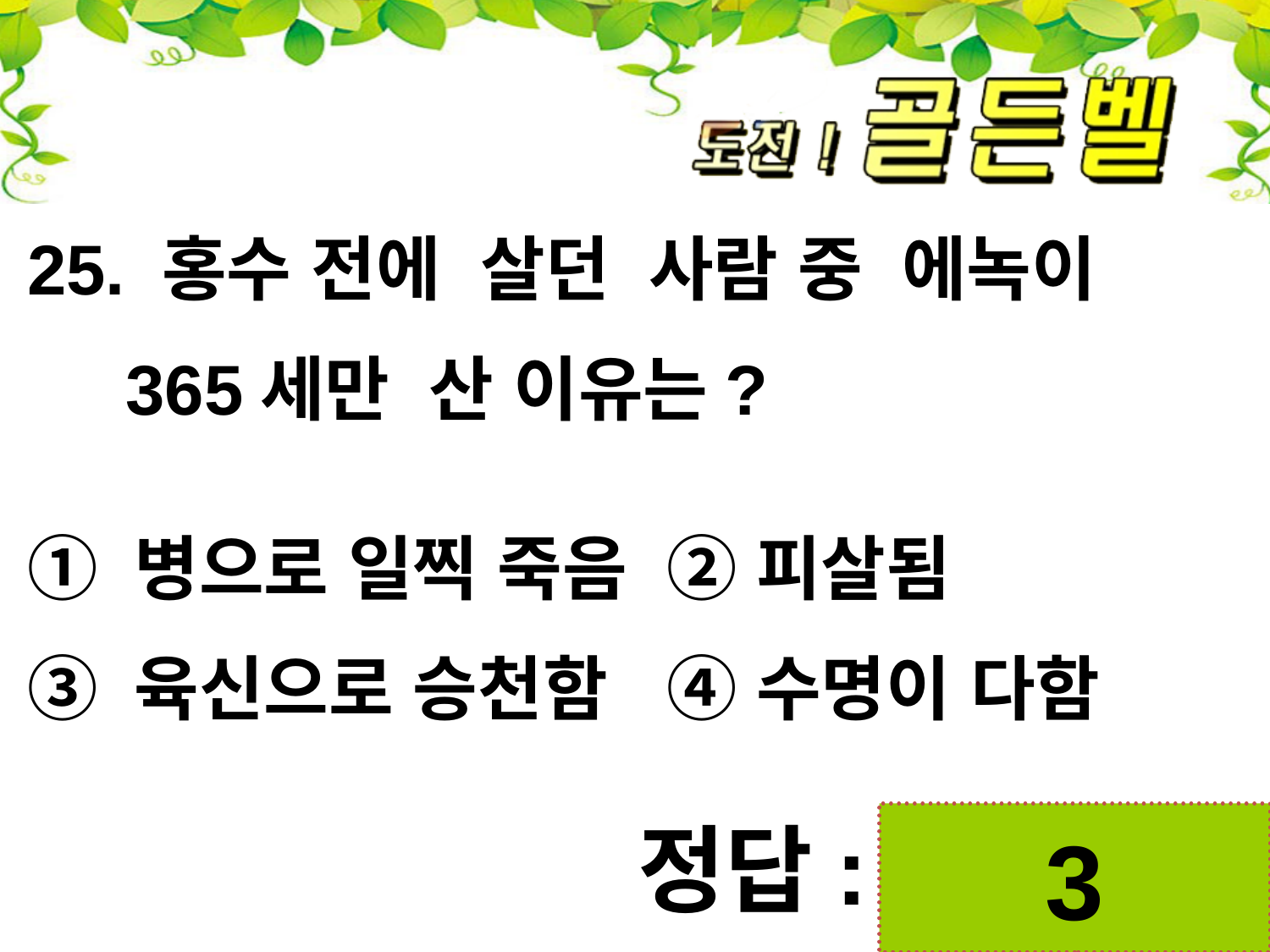

25. 홍수 전에  살던  사람 중  에녹이
     365세만  산 이유는?

① 병으로 일찍 죽음  ② 피살됨
③ 육신으로 승천함   ④ 수명이 다함

3
정답: